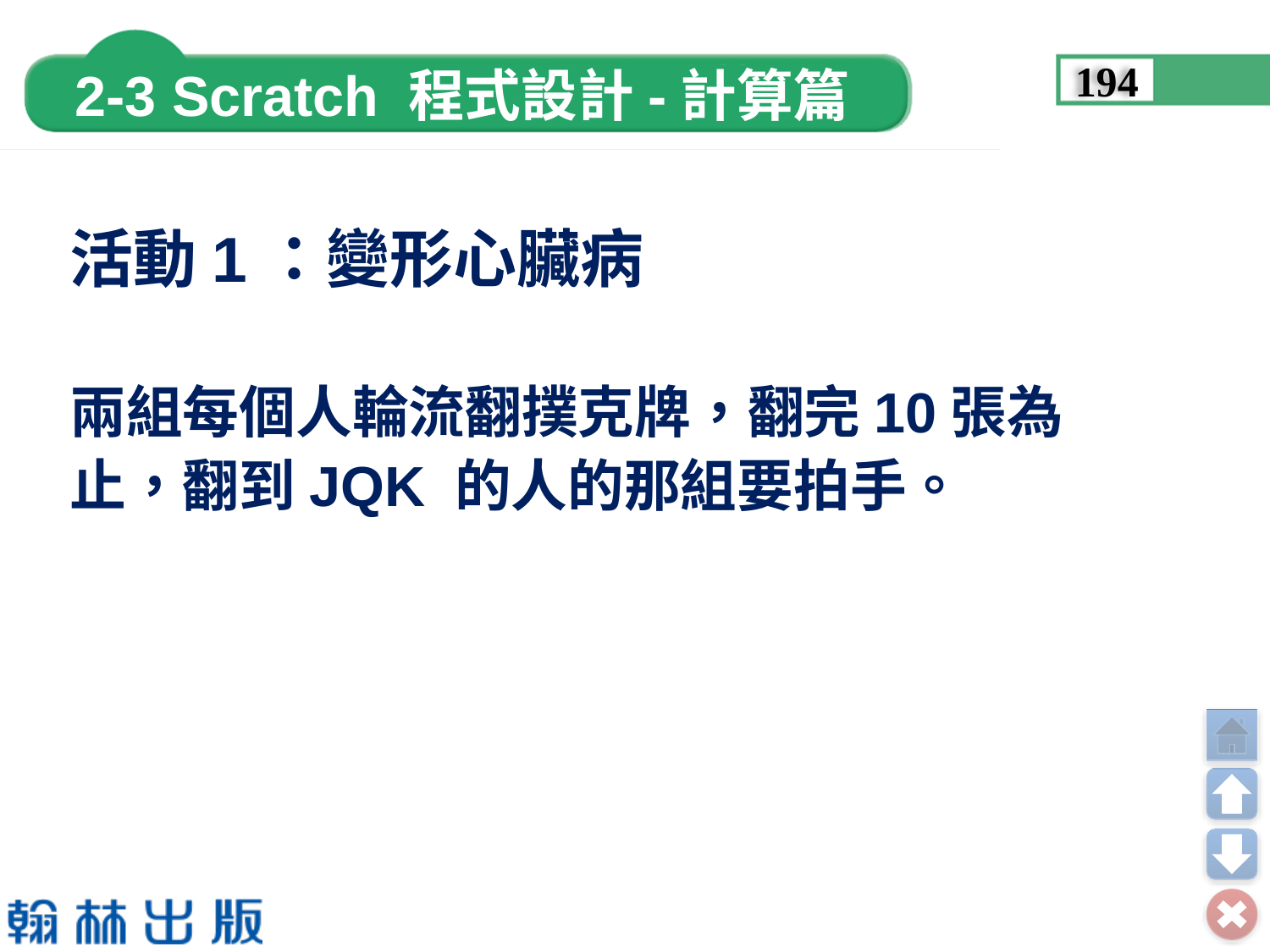

194
活動1：變形心臟病

兩組每個人輪流翻撲克牌，翻完10張為止，翻到JQK 的人的那組要拍手。